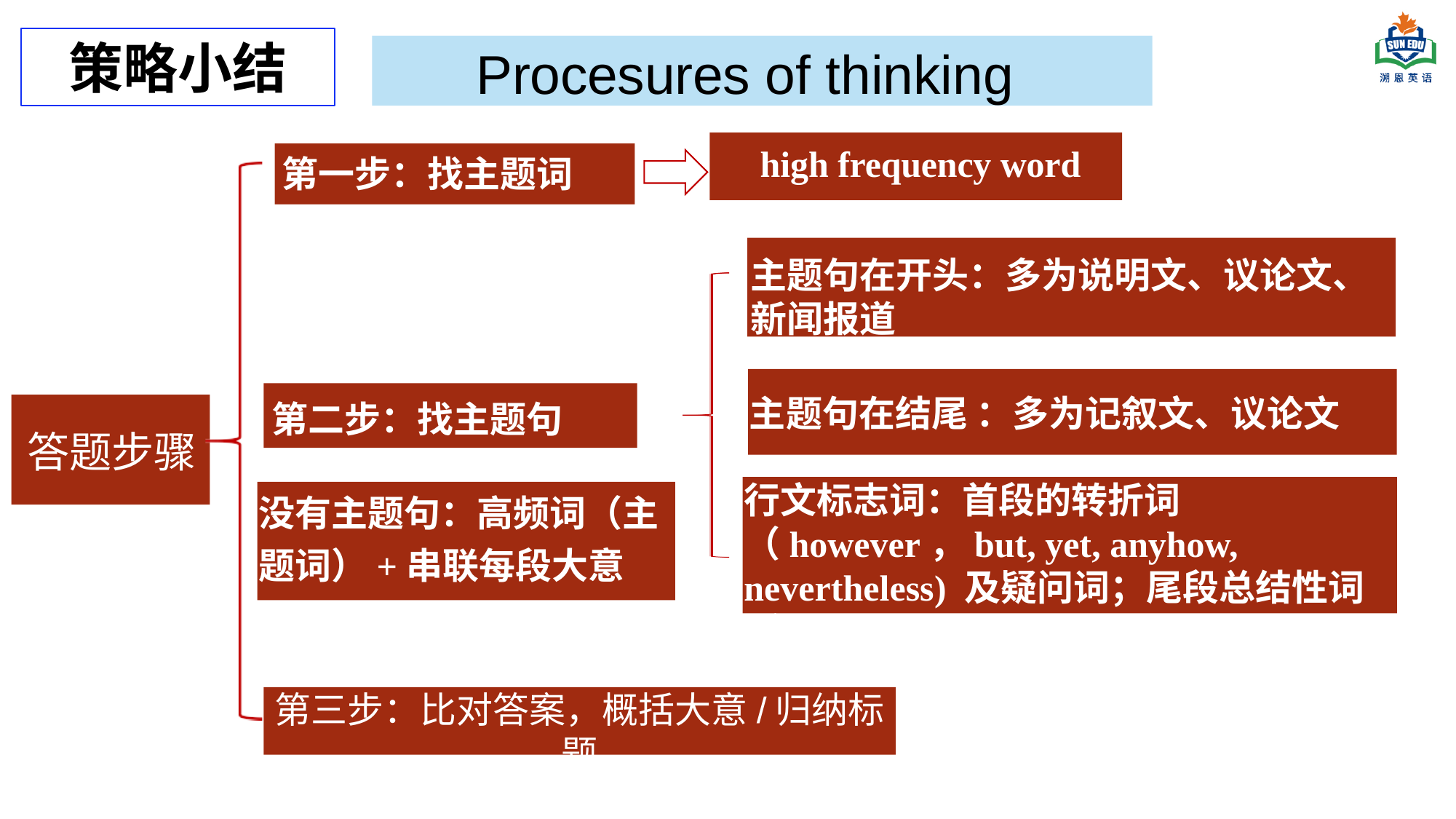

策略小结

# Procesures of thinking

high frequency word

第一步：找主题词

答题步骤

主题句在开头：多为说明文、议论文、新闻报道

主题句在结尾 ：多为记叙文、议论文

第二步：找主题句
行文标志词：首段的转折词（however，but, yet, anyhow, nevertheless) 及疑问词；尾段总结性词（conclude,thus...)

没有主题句：高频词（主题词）+串联每段大意
第三步：比对答案，概括大意/归纳标题